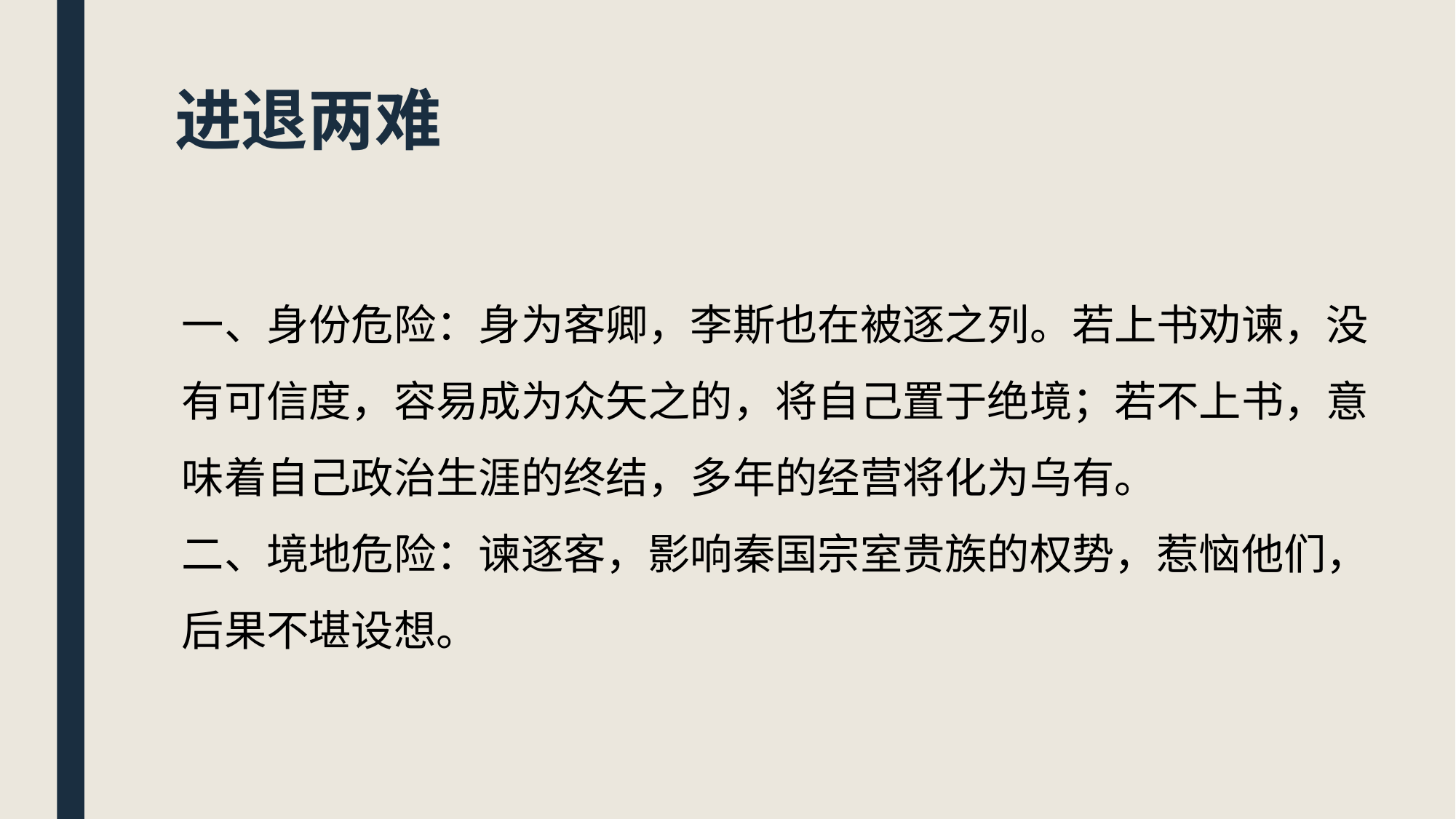

# 进退两难
一、身份危险：身为客卿，李斯也在被逐之列。若上书劝谏，没有可信度，容易成为众矢之的，将自己置于绝境；若不上书，意味着自己政治生涯的终结，多年的经营将化为乌有。
二、境地危险：谏逐客，影响秦国宗室贵族的权势，惹恼他们，后果不堪设想。